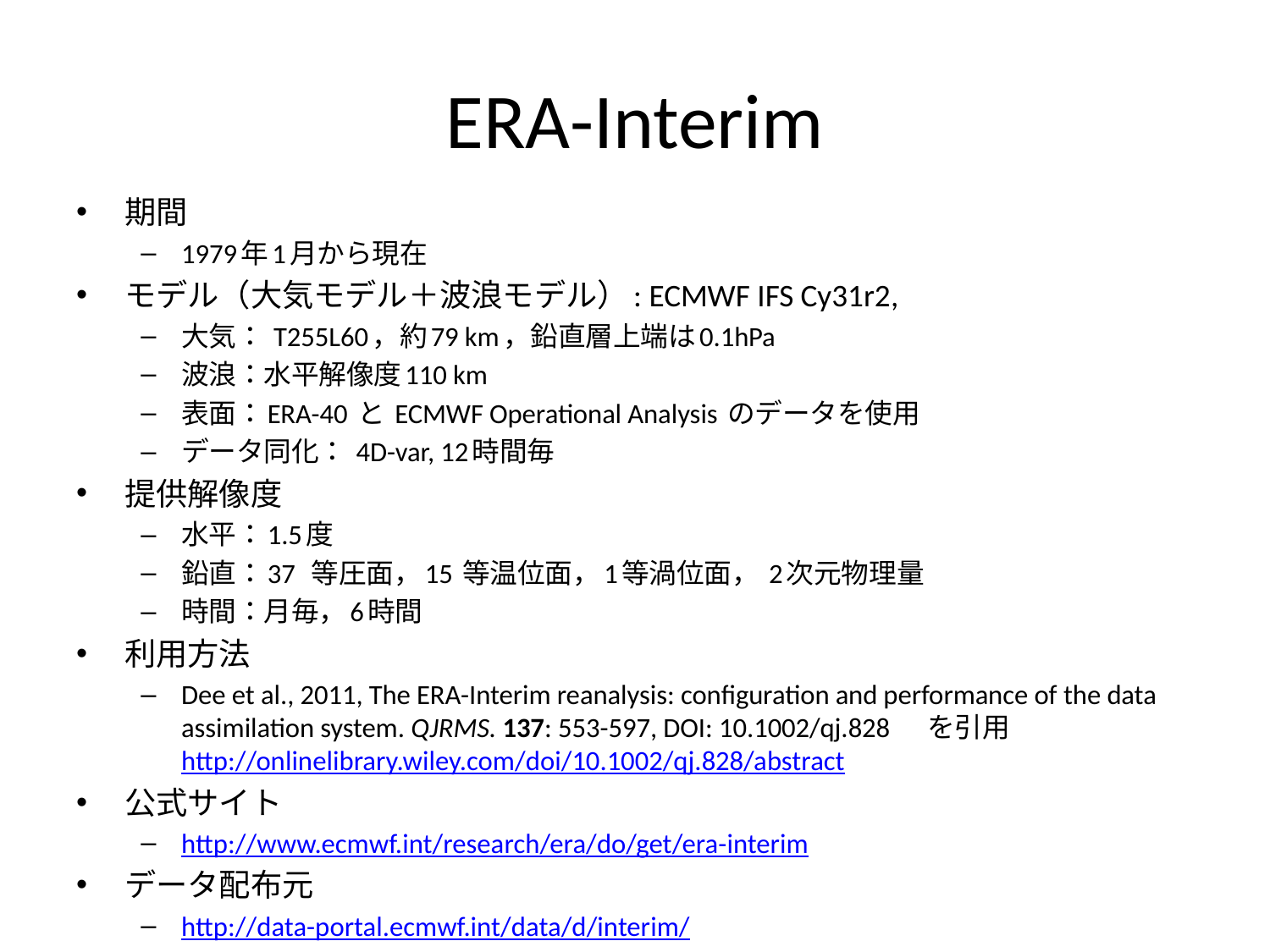

# ERA-Interim
期間
1979年1月から現在
モデル（大気モデル＋波浪モデル）: ECMWF IFS Cy31r2,
大気： T255L60，約79 km，鉛直層上端は0.1hPa
波浪：水平解像度110 km
表面：ERA-40 と ECMWF Operational Analysis のデータを使用
データ同化： 4D-var, 12時間毎
提供解像度
水平：1.5度
鉛直：37  等圧面，15 等温位面，1等渦位面， 2次元物理量
時間：月毎，6時間
利用方法
Dee et al., 2011, The ERA-Interim reanalysis: configuration and performance of the data assimilation system. QJRMS. 137: 553-597, DOI: 10.1002/qj.828 　を引用
http://onlinelibrary.wiley.com/doi/10.1002/qj.828/abstract
公式サイト
http://www.ecmwf.int/research/era/do/get/era-interim
データ配布元
http://data-portal.ecmwf.int/data/d/interim/